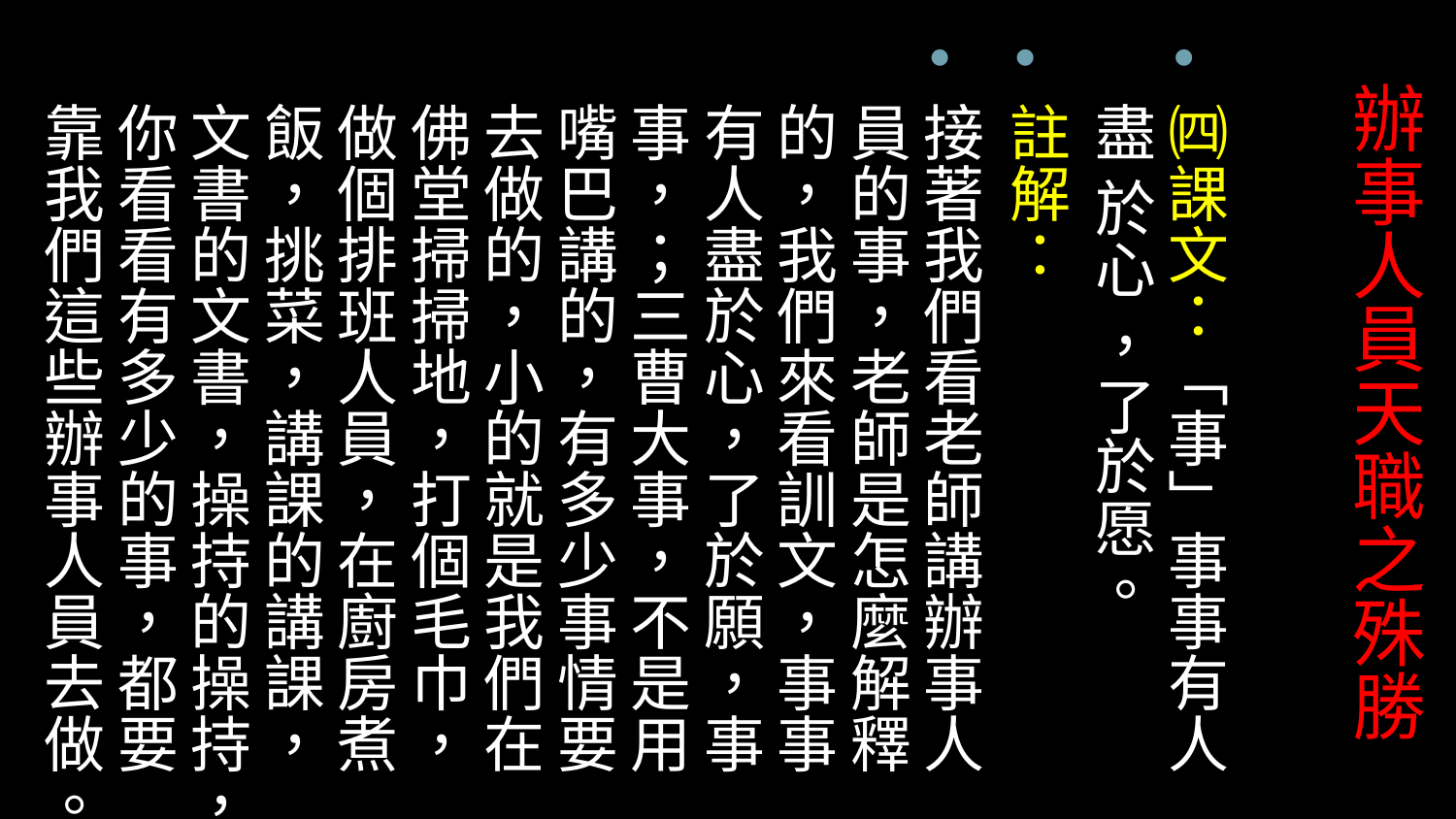

# 辦事人員天職之殊勝
㈣課文：「事」事事有人盡 於心 ，了於愿。
註解：
接著我們看老師講辦事人員的事，老師是怎麼解釋的，我們來看訓文，事事有人盡於心，了於願，事事，；三曹大事，不是用嘴巴講的，有多少事情要去做的，小的就是我們在佛堂掃掃地，打個毛巾，做個排班人員，在廚房煮飯，挑菜，講課的講課，文書的文書，操持的操持，你看看有多少的事，都要靠我們這些辦事人員去做。